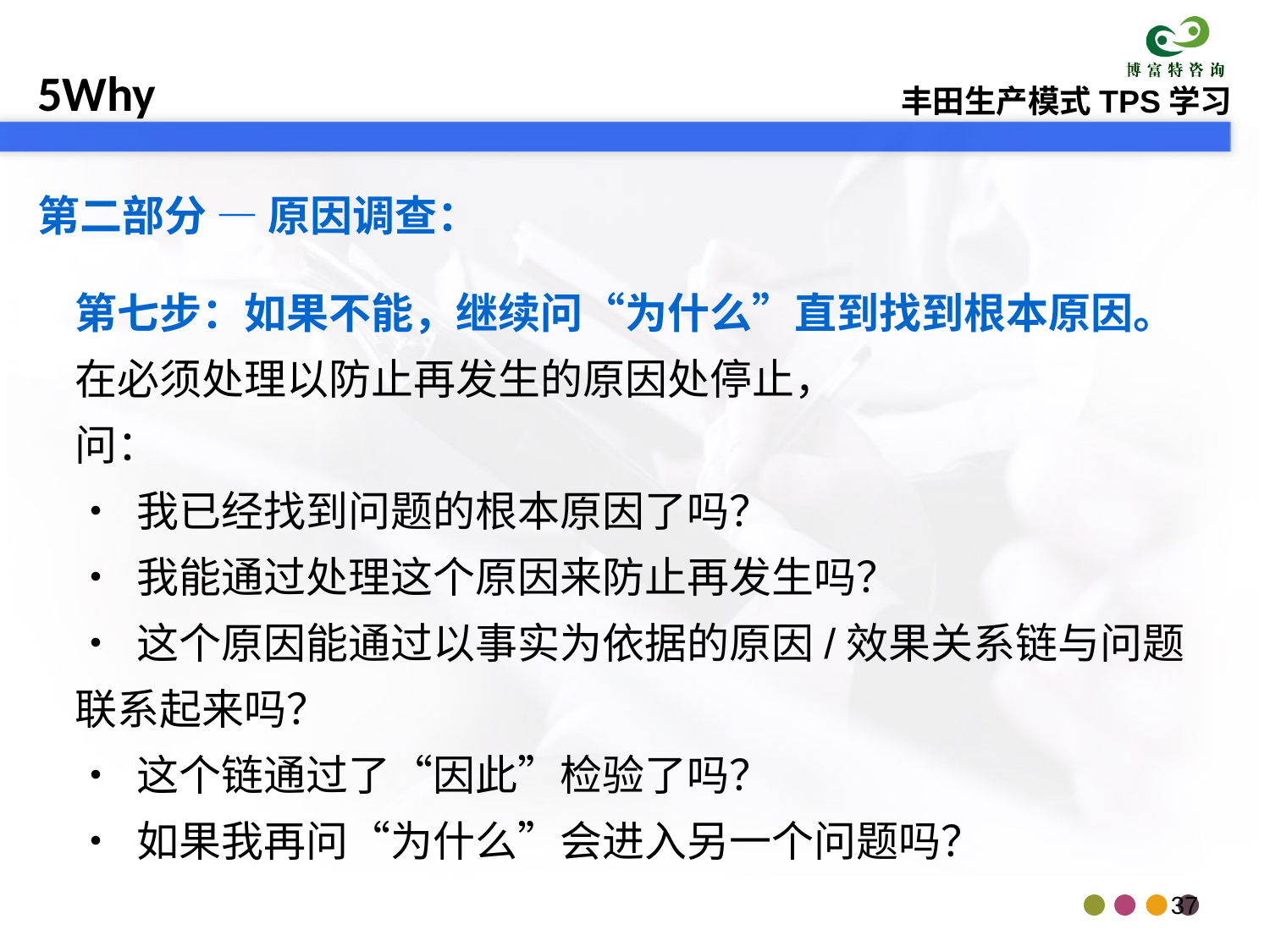

第二部分 — 原因调查：
第七步：如果不能，继续问“为什么”直到找到根本原因。
在必须处理以防止再发生的原因处停止，
问：
• 我已经找到问题的根本原因了吗？
• 我能通过处理这个原因来防止再发生吗？
• 这个原因能通过以事实为依据的原因/效果关系链与问题联系起来吗？
• 这个链通过了“因此”检验了吗？
• 如果我再问“为什么”会进入另一个问题吗？